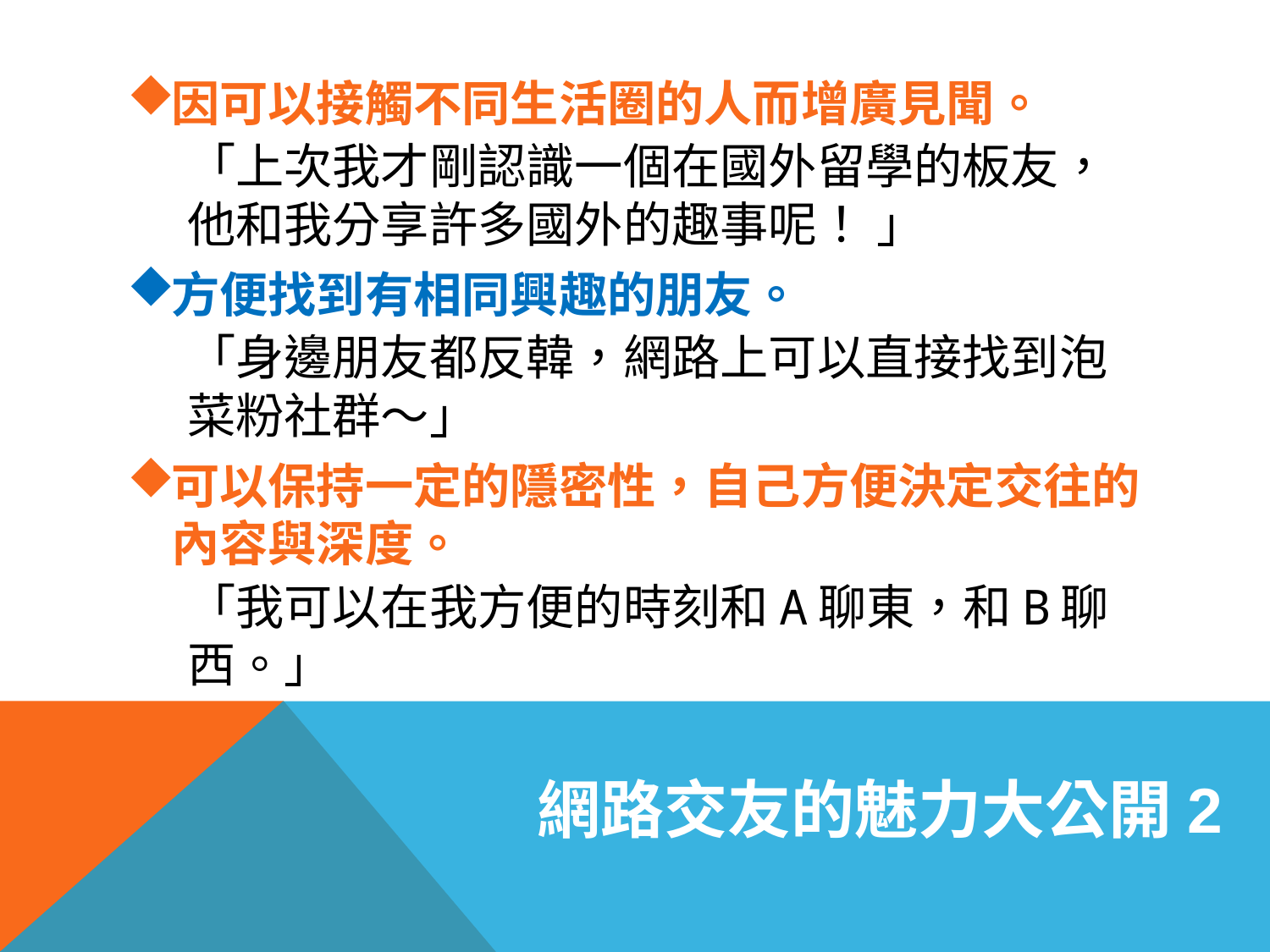

因可以接觸不同生活圈的人而增廣見聞。
「上次我才剛認識一個在國外留學的板友，他和我分享許多國外的趣事呢！ 」
方便找到有相同興趣的朋友。
「身邊朋友都反韓，網路上可以直接找到泡菜粉社群～」
可以保持一定的隱密性，自己方便決定交往的內容與深度。
「我可以在我方便的時刻和A聊東，和B聊西。」
# 網路交友的魅力大公開2